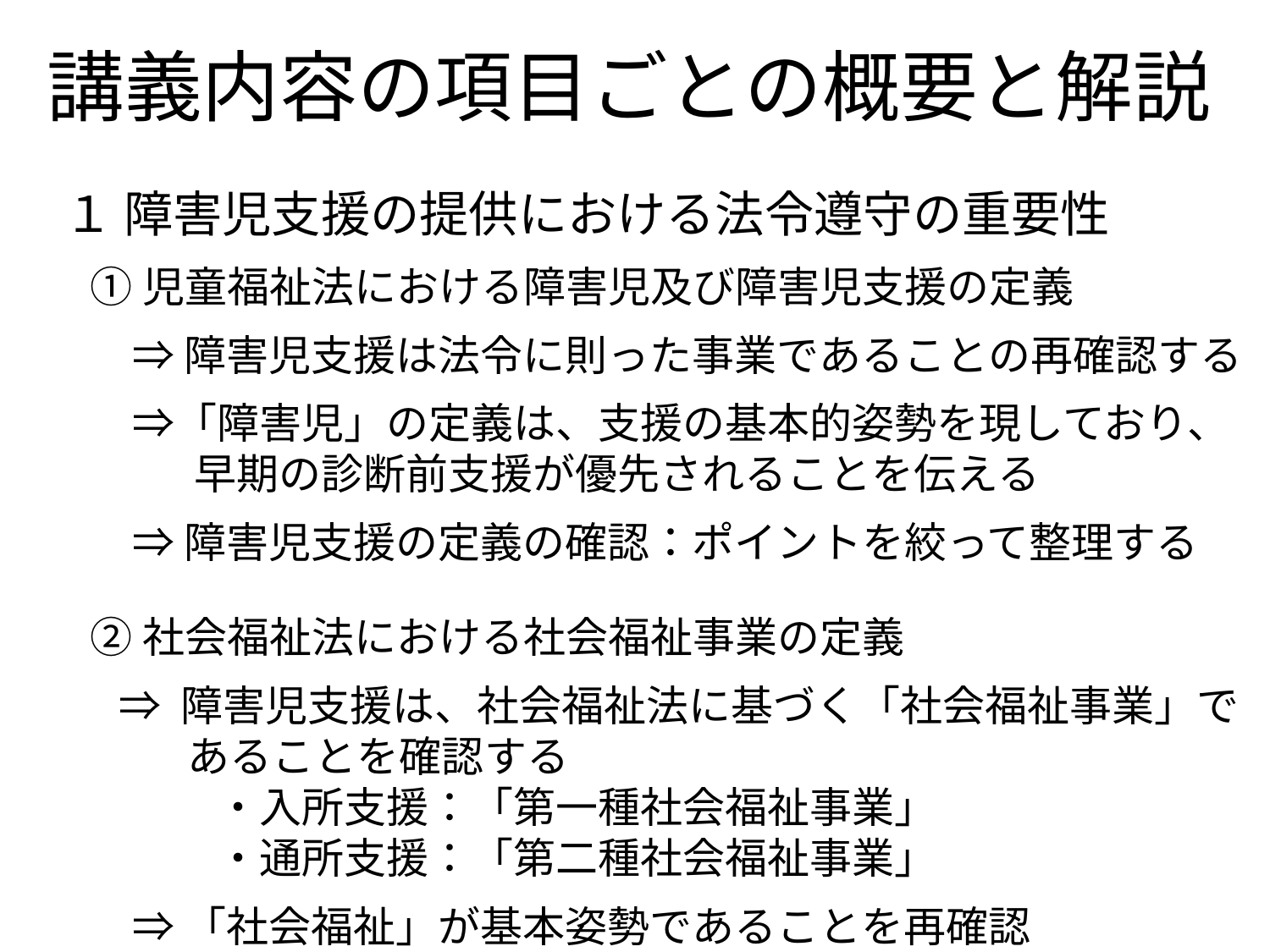

# 講義内容の項目ごとの概要と解説
１ 障害児支援の提供における法令遵守の重要性
①児童福祉法における障害児及び障害児支援の定義
　⇒ 障害児支援は法令に則った事業であることの再確認する
　⇒「障害児」の定義は、支援の基本的姿勢を現しており、早期の診断前支援が優先されることを伝える
　⇒ 障害児支援の定義の確認：ポイントを絞って整理する
②社会福祉法における社会福祉事業の定義
   ⇒ 障害児支援は、社会福祉法に基づく「社会福祉事業」であることを確認する
　　　・入所支援：「第一種社会福祉事業」
　　　・通所支援：「第二種社会福祉事業」
　⇒ 「社会福祉」が基本姿勢であることを再確認